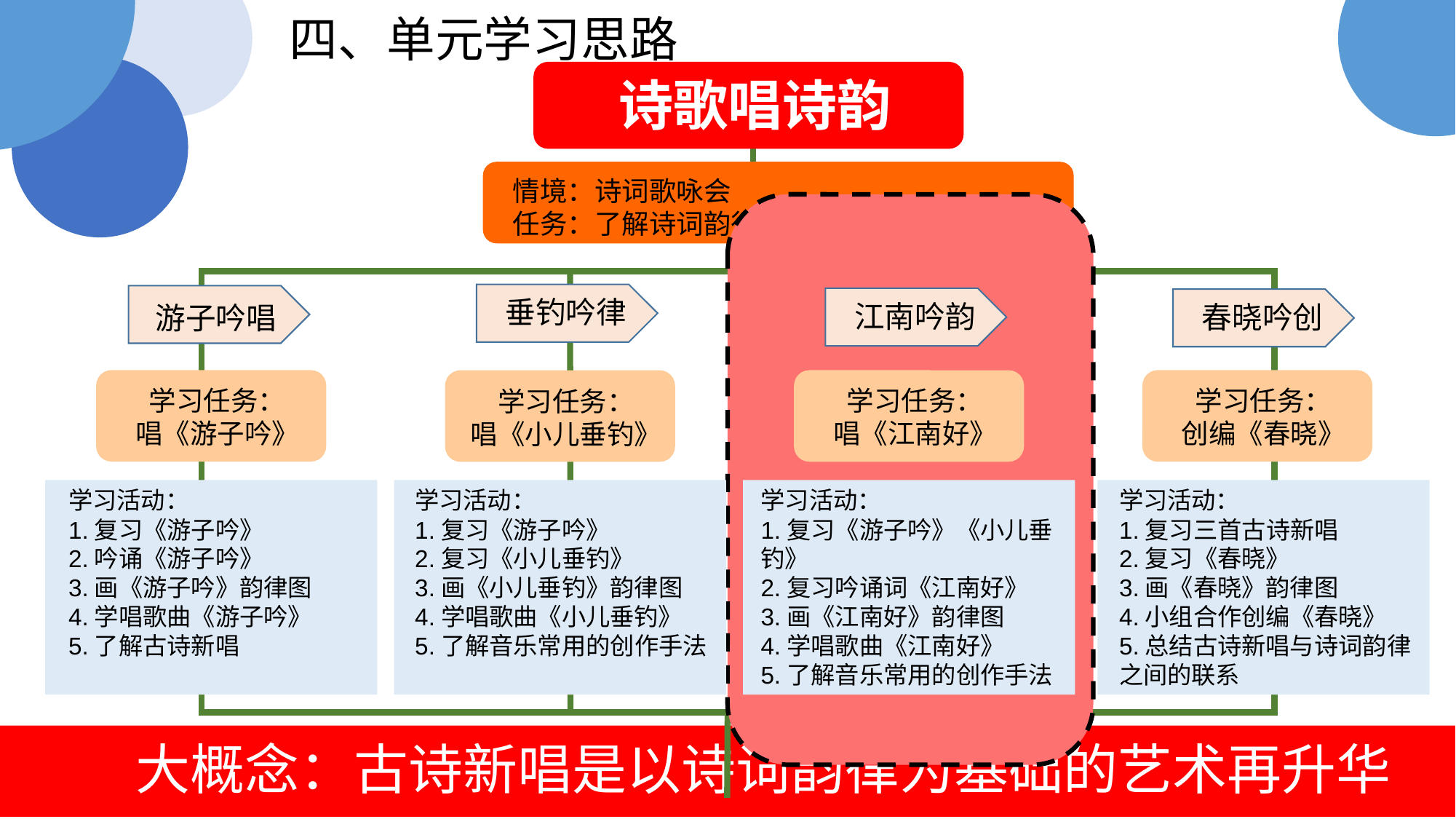

四、单元学习思路

诗歌唱诗韵

情境：诗词歌咏会
任务：了解诗词韵律与新唱旋律之间的关系

垂钓吟律

学习任务：
唱《小儿垂钓》

游子吟唱

学习任务：
唱《游子吟》

江南吟韵

学习任务：
唱《江南好》

春晓吟创

学习任务：
创编《春晓》

学习活动：
1.复习《游子吟》
2.吟诵《游子吟》
3.画《游子吟》韵律图
4.学唱歌曲《游子吟》
5.了解古诗新唱
学习活动：
1.复习《游子吟》
2.复习《小儿垂钓》
3.画《小儿垂钓》韵律图
4.学唱歌曲《小儿垂钓》
5.了解音乐常用的创作手法
学习活动：
1.复习《游子吟》《小儿垂钓》
2.复习吟诵词《江南好》
3.画《江南好》韵律图
4.学唱歌曲《江南好》
5.了解音乐常用的创作手法
学习活动：
1.复习三首古诗新唱
2.复习《春晓》
3.画《春晓》韵律图
4.小组合作创编《春晓》
5.总结古诗新唱与诗词韵律之间的联系

大概念：古诗新唱是以诗词韵律为基础的艺术再升华